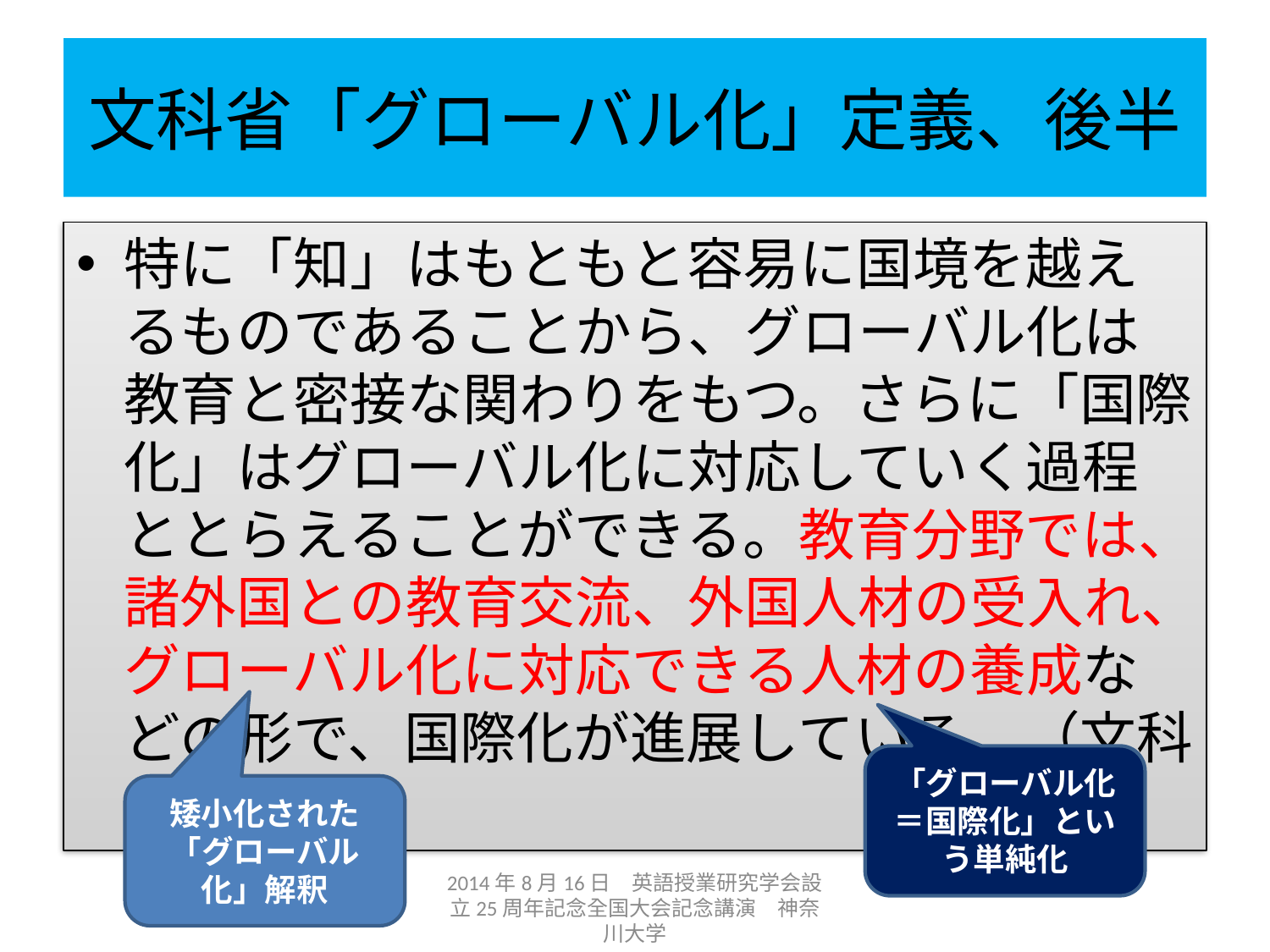

# 文科省「グローバル化」定義、後半
特に「知」はもともと容易に国境を越えるものであることから、グローバル化は教育と密接な関わりをもつ。さらに「国際化」はグローバル化に対応していく過程ととらえることができる。教育分野では、諸外国との教育交流、外国人材の受入れ、グローバル化に対応できる人材の養成などの形で、国際化が進展している。（文科省、2009）
「グローバル化＝国際化」という単純化
矮小化された「グローバル化」解釈
2014年8月16日　英語授業研究学会設立25周年記念全国大会記念講演　神奈川大学